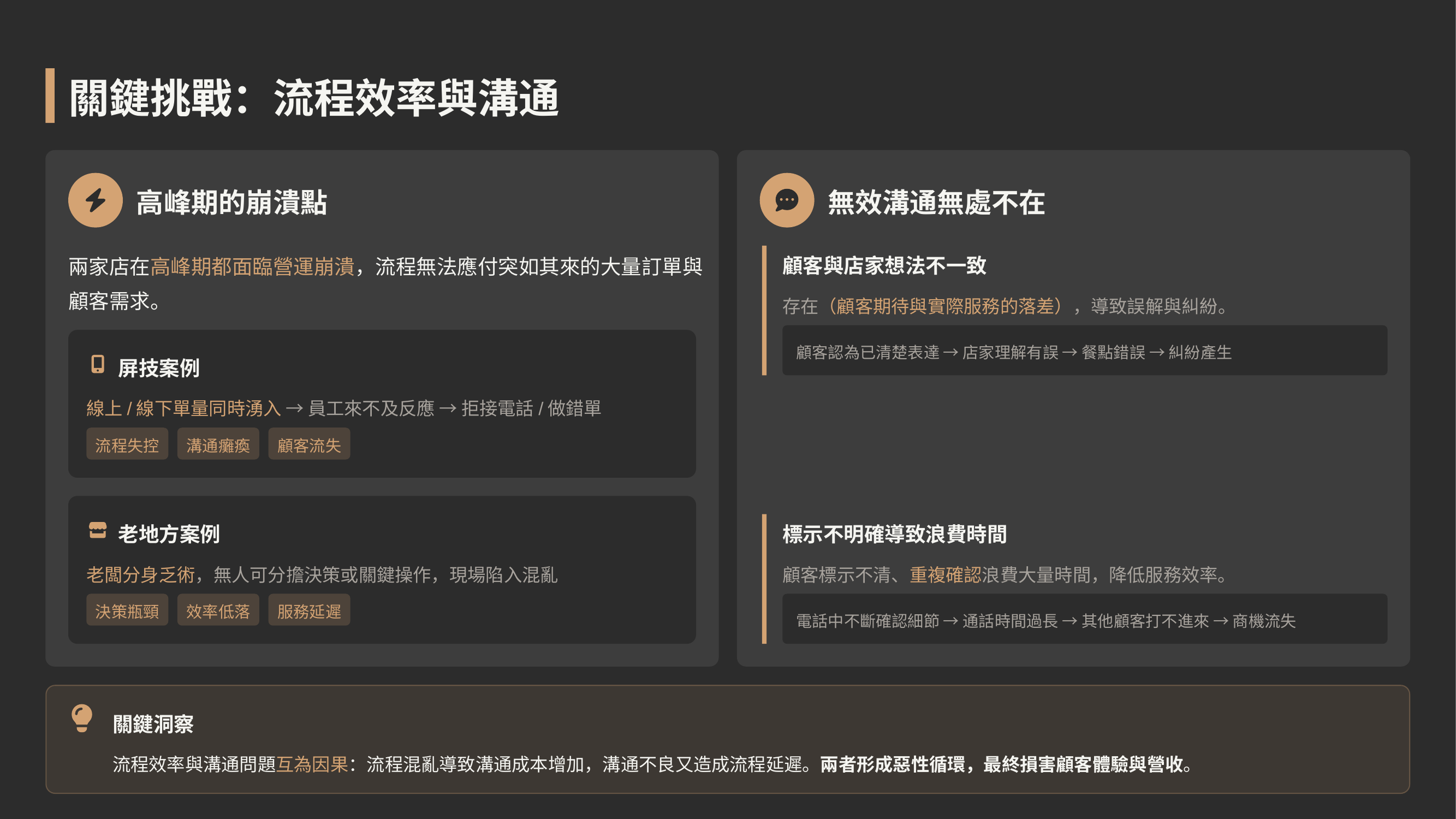

關鍵挑戰：流程效率與溝通

高峰期的崩潰點
無效溝通無處不在

兩家店在高峰期都面臨營運崩潰，流程無法應付突如其來的大量訂單與顧客需求。

顧客與店家想法不一致
存在（顧客期待與實際服務的落差），導致誤解與糾紛。

顧客認為已清楚表達 → 店家理解有誤 → 餐點錯誤 → 糾紛產生

屏技案例

線上/線下單量同時湧入 → 員工來不及反應 → 拒接電話/做錯單

流程失控

溝通癱瘓

顧客流失

老地方案例

標示不明確導致浪費時間

老闆分身乏術，無人可分擔決策或關鍵操作，現場陷入混亂
顧客標示不清、重複確認浪費大量時間，降低服務效率。

決策瓶頸

效率低落

服務延遲

電話中不斷確認細節 → 通話時間過長 → 其他顧客打不進來 → 商機流失

關鍵洞察
流程效率與溝通問題互為因果：流程混亂導致溝通成本增加，溝通不良又造成流程延遲。兩者形成惡性循環，最終損害顧客體驗與營收。